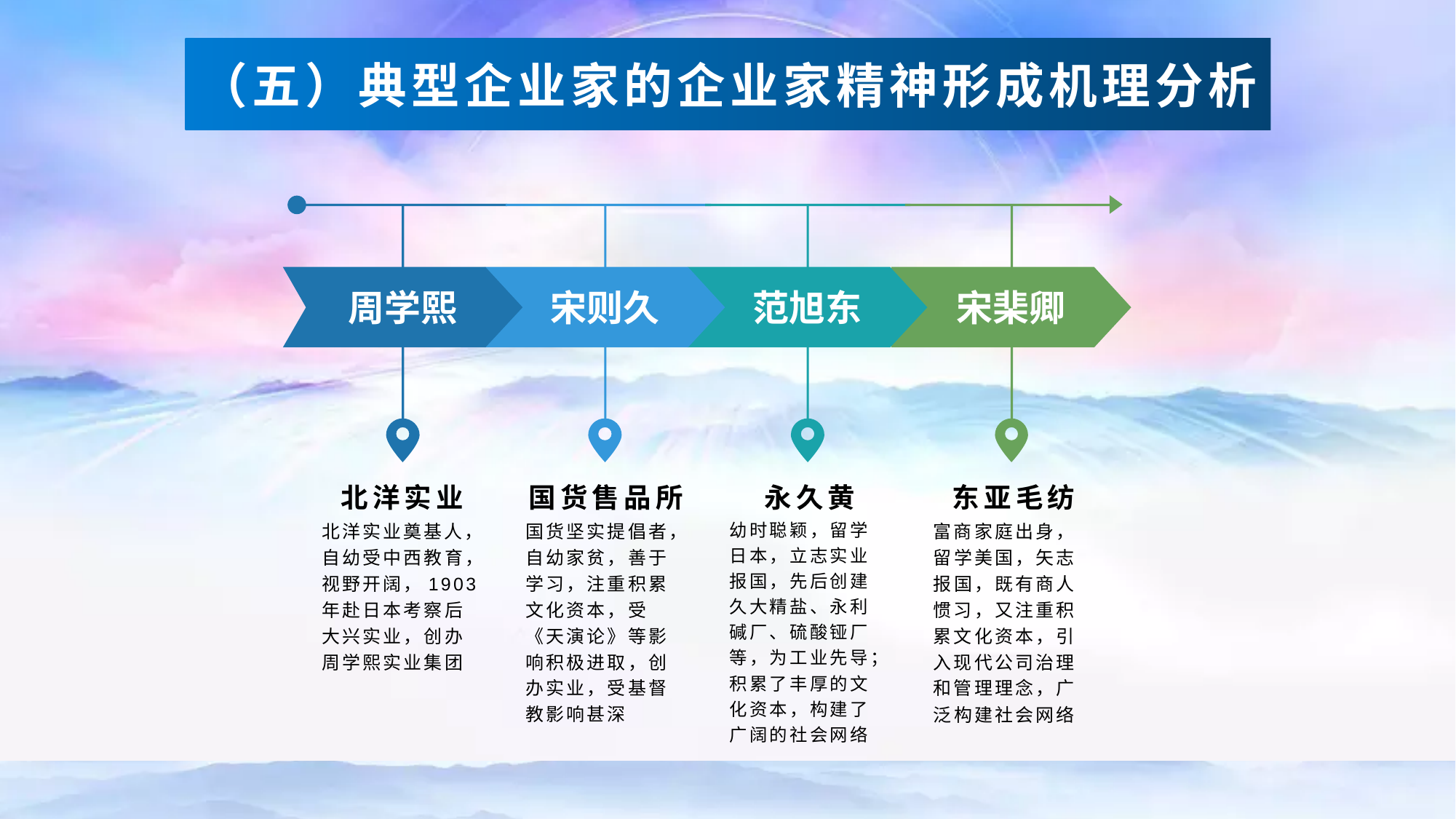

（五）典型企业家的企业家精神形成机理分析

周学熙
宋则久
范旭东
宋棐卿

北洋实业
国货售品所
永久黄
东亚毛纺
幼时聪颖，留学日本，立志实业报国，先后创建久大精盐、永利碱厂、硫酸铔厂等，为工业先导；积累了丰厚的文化资本，构建了广阔的社会网络
北洋实业奠基人，自幼受中西教育，视野开阔，1903年赴日本考察后大兴实业，创办周学熙实业集团
国货坚实提倡者，自幼家贫，善于学习，注重积累文化资本，受《天演论》等影响积极进取，创办实业，受基督教影响甚深
富商家庭出身，留学美国，矢志报国，既有商人惯习，又注重积累文化资本，引入现代公司治理和管理理念，广泛构建社会网络
35